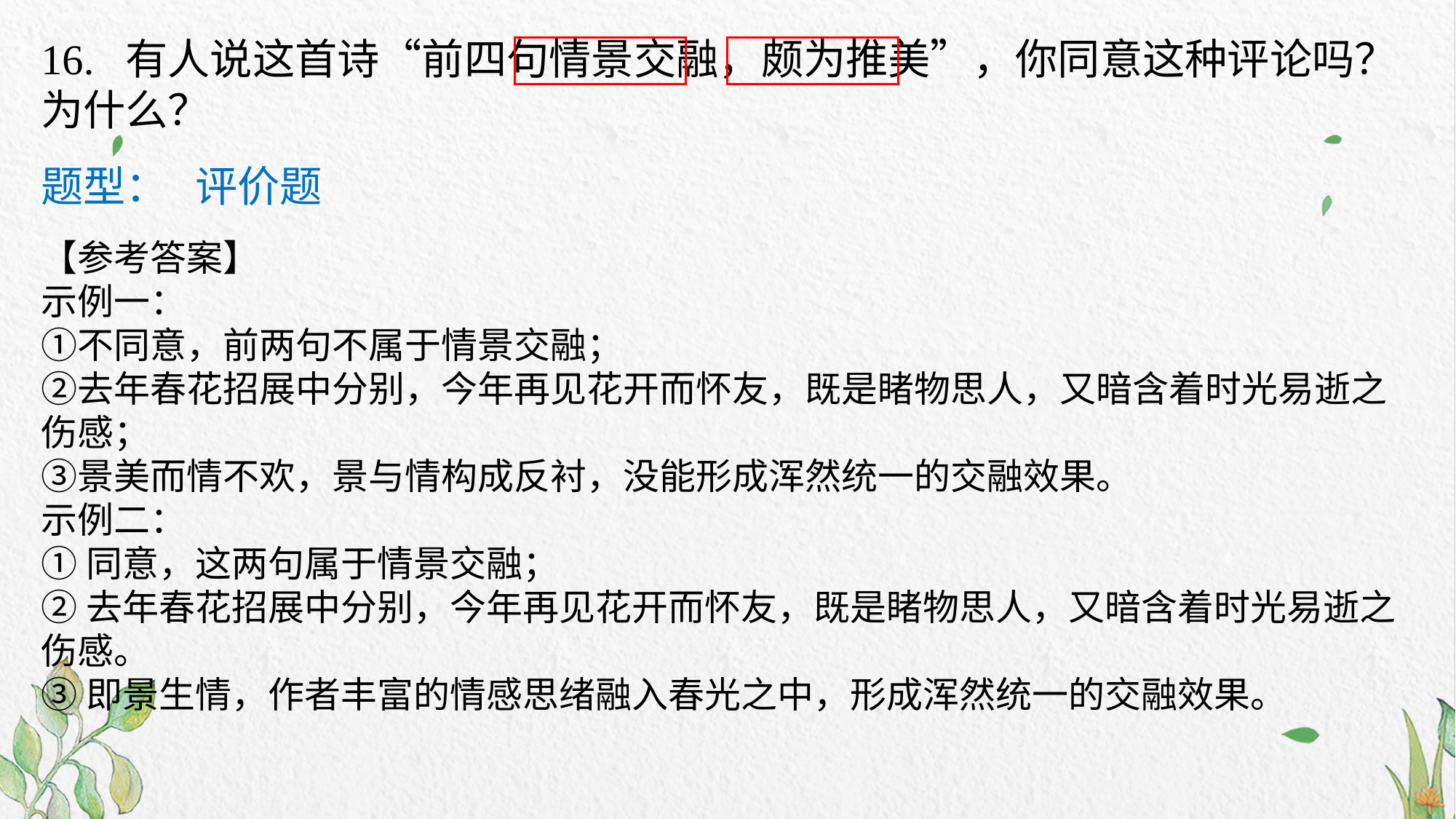

16.  有人说这首诗“前四句情景交融，颇为推美”，你同意这种评论吗？为什么？

题型：
评价题
【参考答案】
示例一：
①不同意，前两句不属于情景交融；
②去年春花招展中分别，今年再见花开而怀友，既是睹物思人，又暗含着时光易逝之伤感；
③景美而情不欢，景与情构成反衬，没能形成浑然统一的交融效果。
示例二：
①同意，这两句属于情景交融；
②去年春花招展中分别，今年再见花开而怀友，既是睹物思人，又暗含着时光易逝之伤感。
③即景生情，作者丰富的情感思绪融入春光之中，形成浑然统一的交融效果。